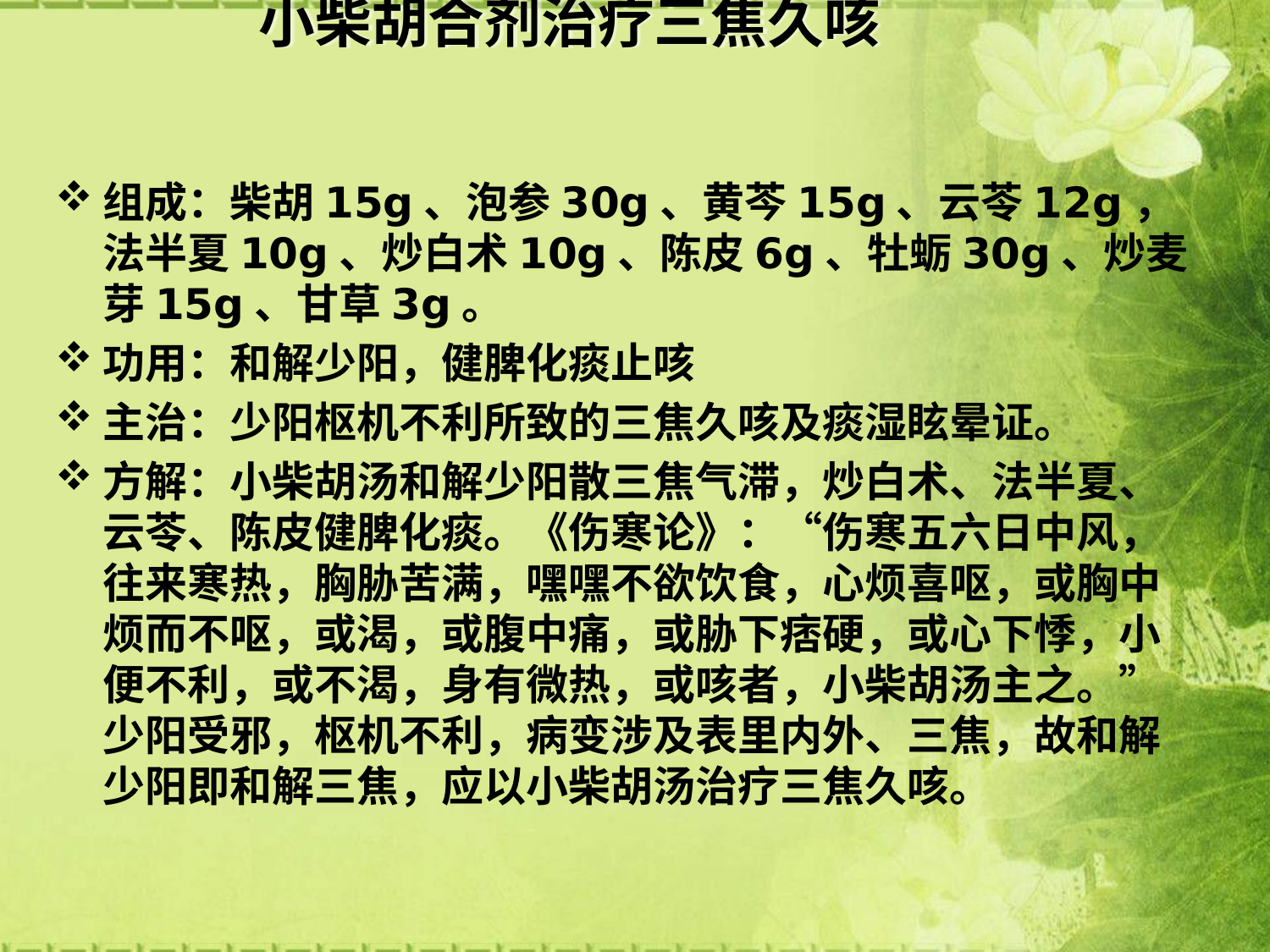

# 小柴胡合剂治疗三焦久咳
组成：柴胡15g、泡参30g、黄芩15g、云苓12g，法半夏10g、炒白术10g、陈皮6g、牡蛎30g、炒麦芽15g、甘草3g。
功用：和解少阳，健脾化痰止咳
主治：少阳枢机不利所致的三焦久咳及痰湿眩晕证。
方解：小柴胡汤和解少阳散三焦气滞，炒白术、法半夏、云苓、陈皮健脾化痰。《伤寒论》：“伤寒五六日中风，往来寒热，胸胁苦满，嘿嘿不欲饮食，心烦喜呕，或胸中烦而不呕，或渴，或腹中痛，或胁下痞硬，或心下悸，小便不利，或不渴，身有微热，或咳者，小柴胡汤主之。”少阳受邪，枢机不利，病变涉及表里内外、三焦，故和解少阳即和解三焦，应以小柴胡汤治疗三焦久咳。